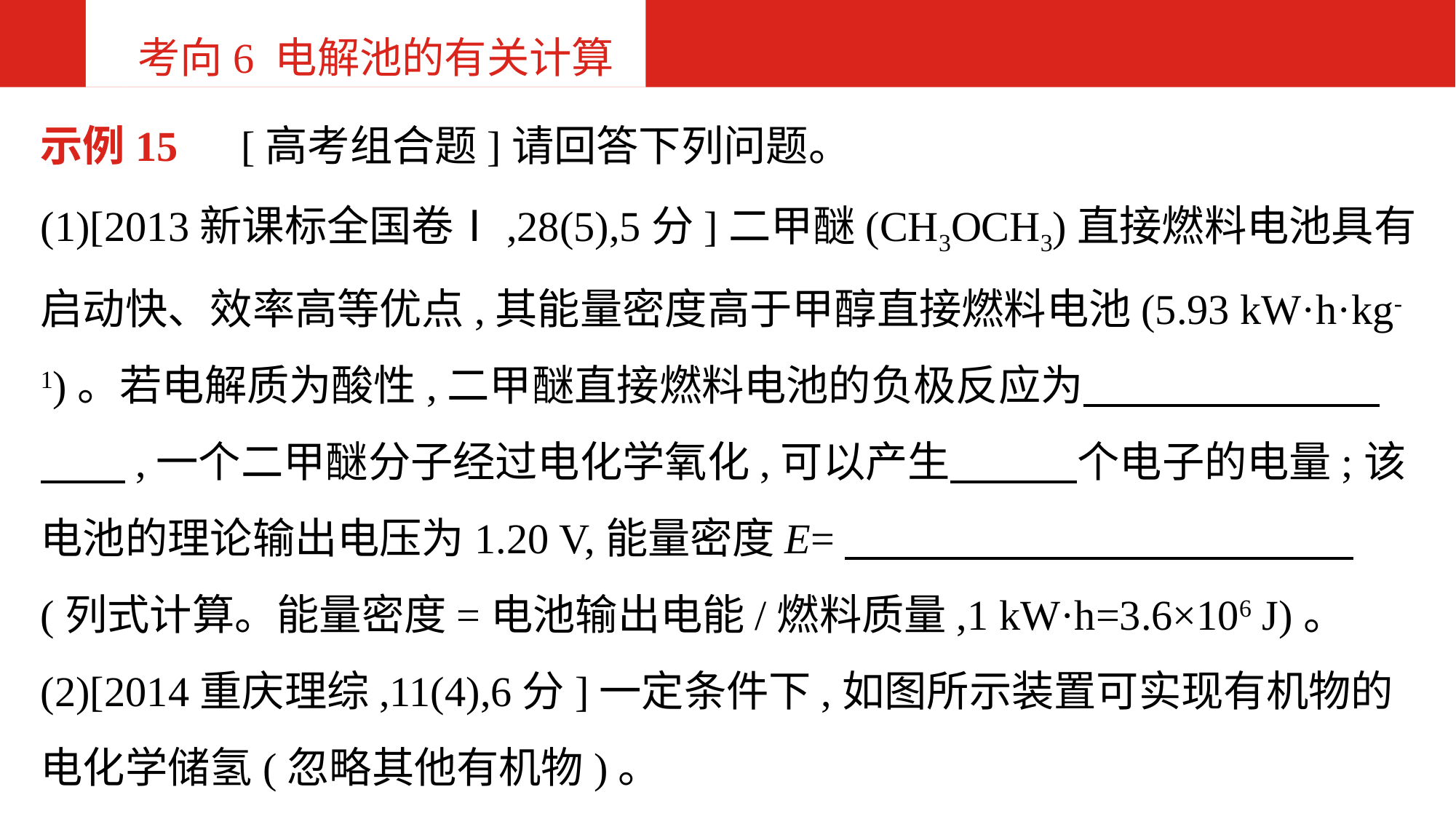

考向6 电解池的有关计算

示例15　[高考组合题]请回答下列问题。
(1)[2013新课标全国卷Ⅰ,28(5),5分]二甲醚(CH3OCH3)直接燃料电池具有启动快、效率高等优点,其能量密度高于甲醇直接燃料电池(5.93 kW·h·kg-1)。若电解质为酸性,二甲醚直接燃料电池的负极反应为　　　　　　　　　,一个二甲醚分子经过电化学氧化,可以产生　　　个电子的电量;该电池的理论输出电压为1.20 V,能量密度E=　　　　　　　　　　　　(列式计算。能量密度=电池输出电能/燃料质量,1 kW·h=3.6×106 J)。
(2)[2014重庆理综,11(4),6分]一定条件下,如图所示装置可实现有机物的电化学储氢(忽略其他有机物)。